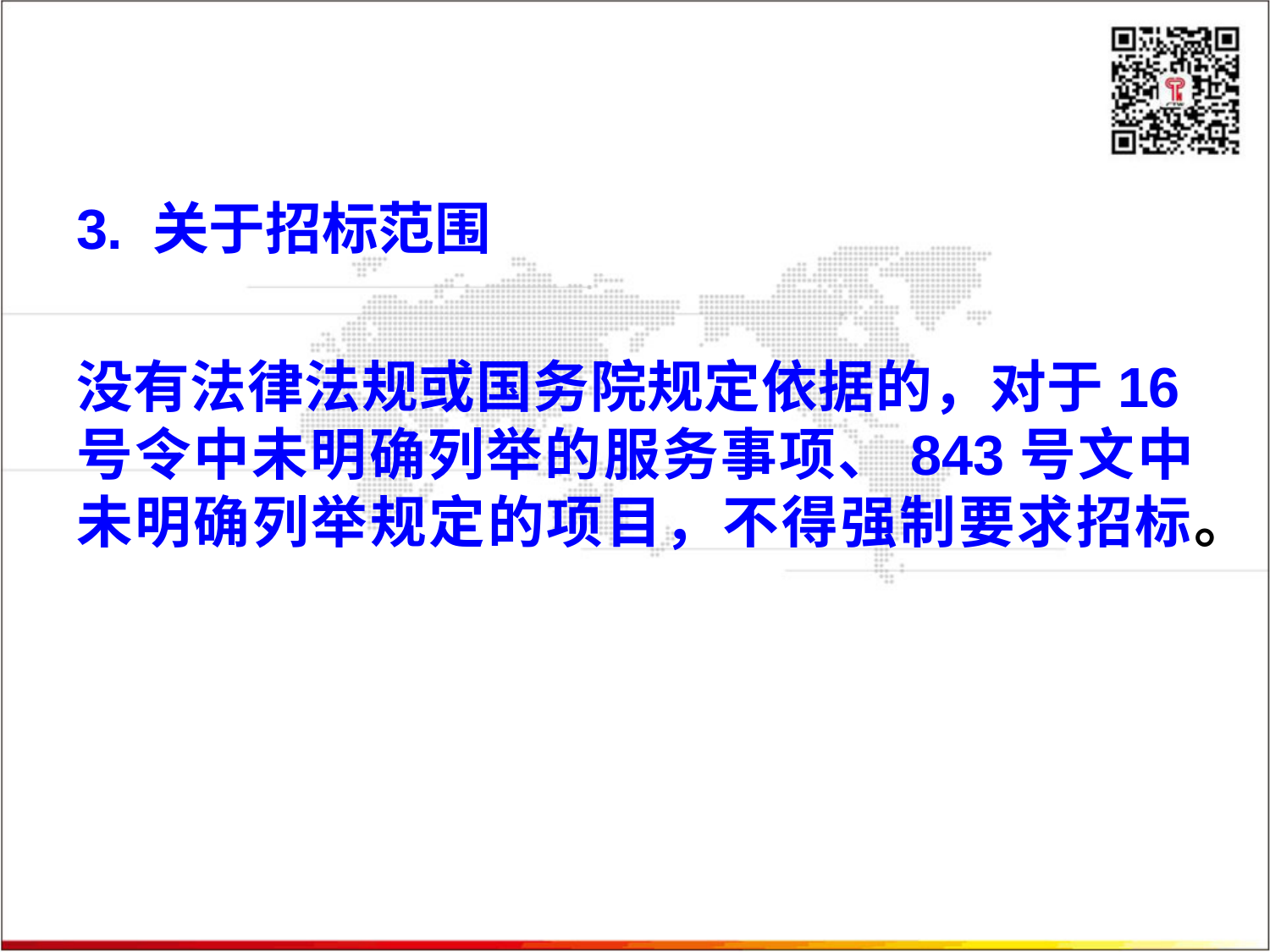

#
3. 关于招标范围

没有法律法规或国务院规定依据的，对于16号令中未明确列举的服务事项、843号文中未明确列举规定的项目，不得强制要求招标。